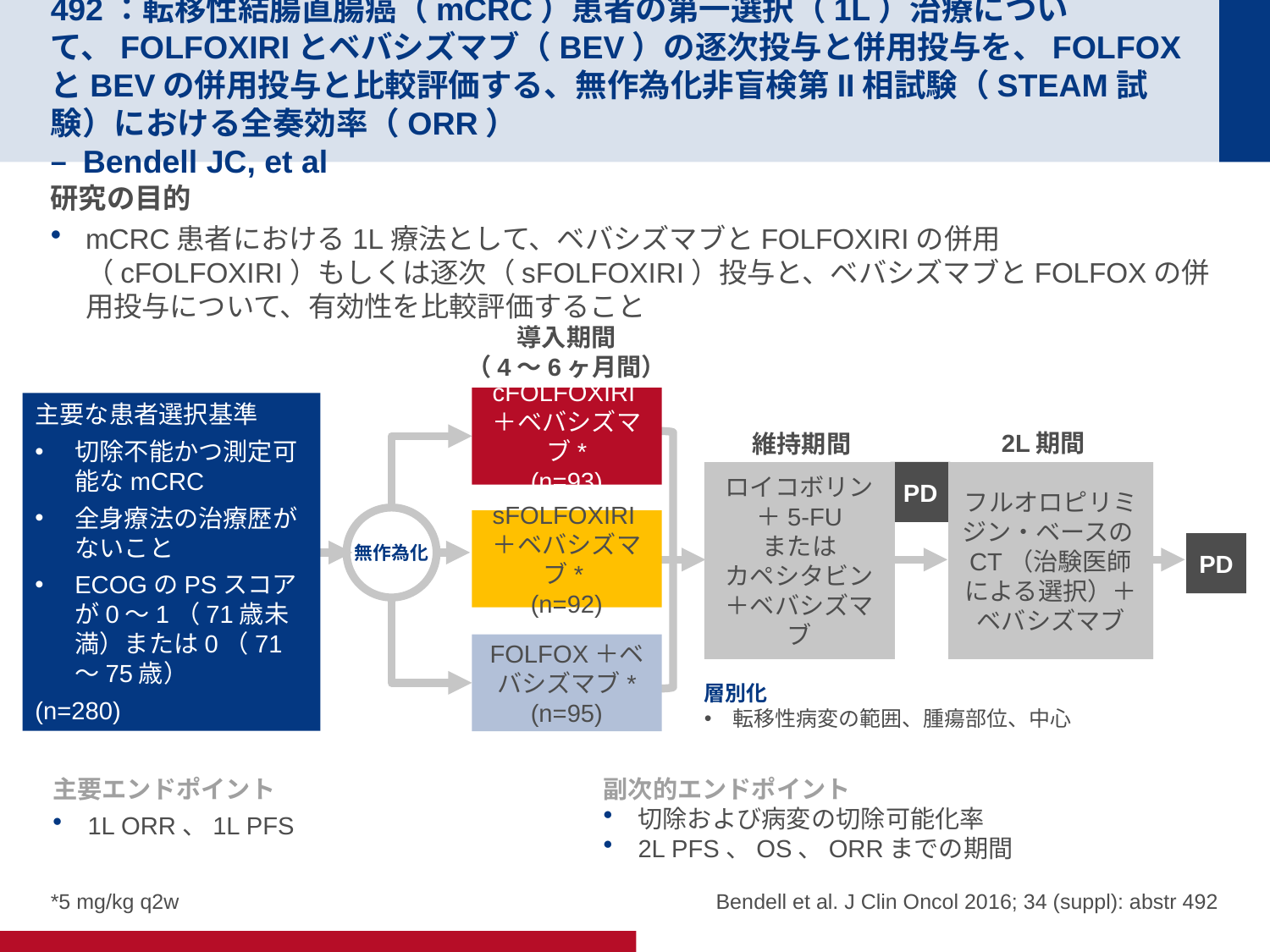

# 492：転移性結腸直腸癌（mCRC）患者の第一選択（1L）治療について、FOLFOXIRIとベバシズマブ（BEV）の逐次投与と併用投与を、FOLFOXとBEVの併用投与と比較評価する、無作為化非盲検第II相試験（STEAM試験）における全奏効率（ORR） – Bendell JC, et al
研究の目的
mCRC患者における1L療法として、ベバシズマブとFOLFOXIRIの併用（cFOLFOXIRI）もしくは逐次（sFOLFOXIRI）投与と、ベバシズマブとFOLFOXの併用投与について、有効性を比較評価すること
導入期間
（4～6ヶ月間）
cFOLFOXIRI＋ベバシズマブ*
(n=93)
主要な患者選択基準
切除不能かつ測定可能なmCRC
全身療法の治療歴がないこと
ECOGのPSスコアが0～1（71歳未満）または0（71～75歳）
(n=280)
維持期間
2L期間

ロイコボリン＋5-FU
または
カペシタビン＋ベバシズマブ
PD
フルオロピリミジン・ベースのCT（治験医師による選択）＋ベバシズマブ
無作為化
sFOLFOXIRI＋ベバシズマブ*
(n=92)
PD
FOLFOX＋ベバシズマブ* (n=95)
層別化
転移性病変の範囲、腫瘍部位、中心
主要エンドポイント
1L ORR、1L PFS
副次的エンドポイント
切除および病変の切除可能化率
2L PFS、OS、ORRまでの期間
*5 mg/kg q2w
Bendell et al. J Clin Oncol 2016; 34 (suppl): abstr 492